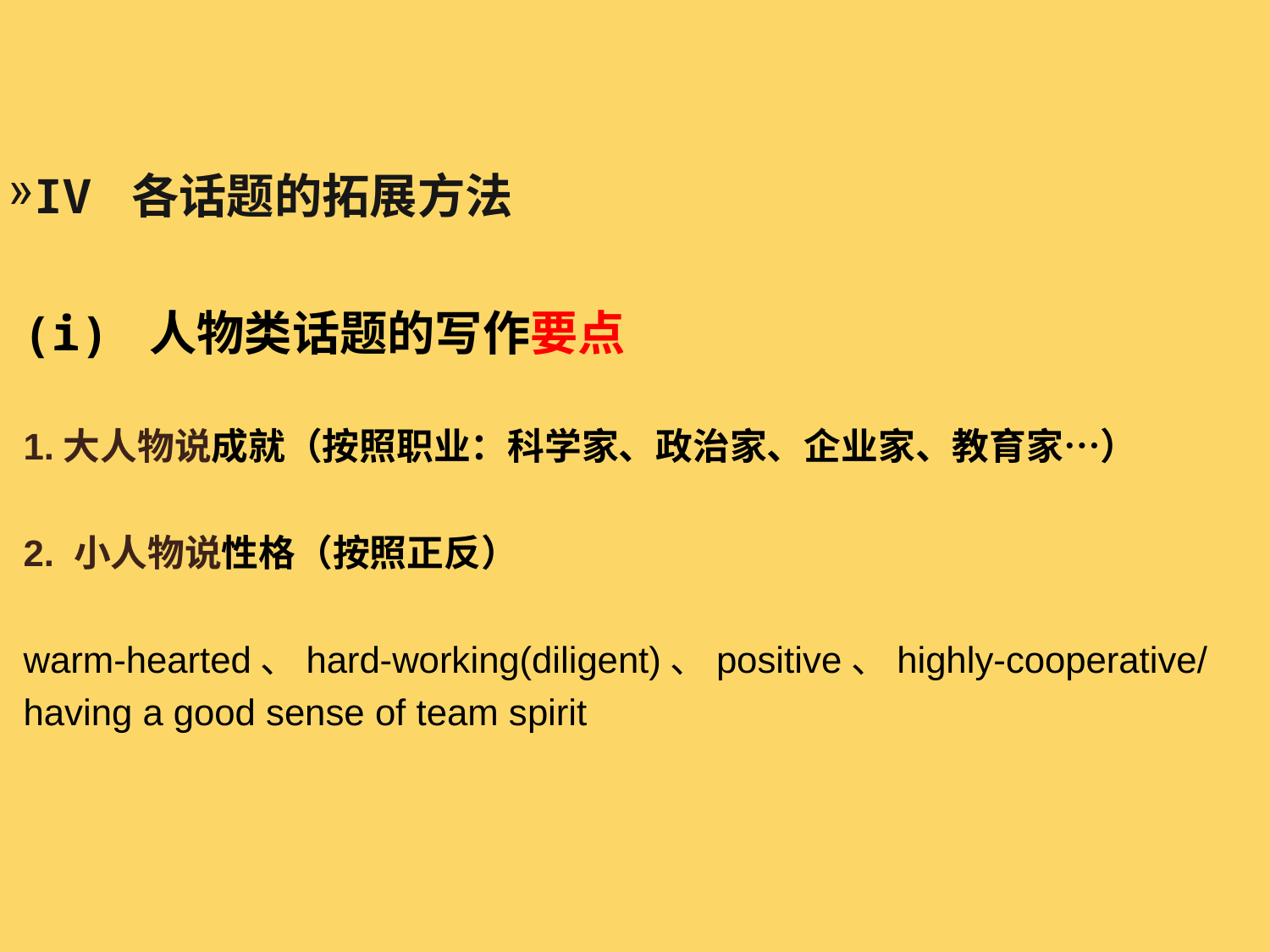

IV 各话题的拓展方法
(i) 人物类话题的写作要点
1.大人物说成就（按照职业：科学家、政治家、企业家、教育家…）
2. 小人物说性格（按照正反）
warm-hearted、hard-working(diligent)、positive、highly-cooperative/having a good sense of team spirit